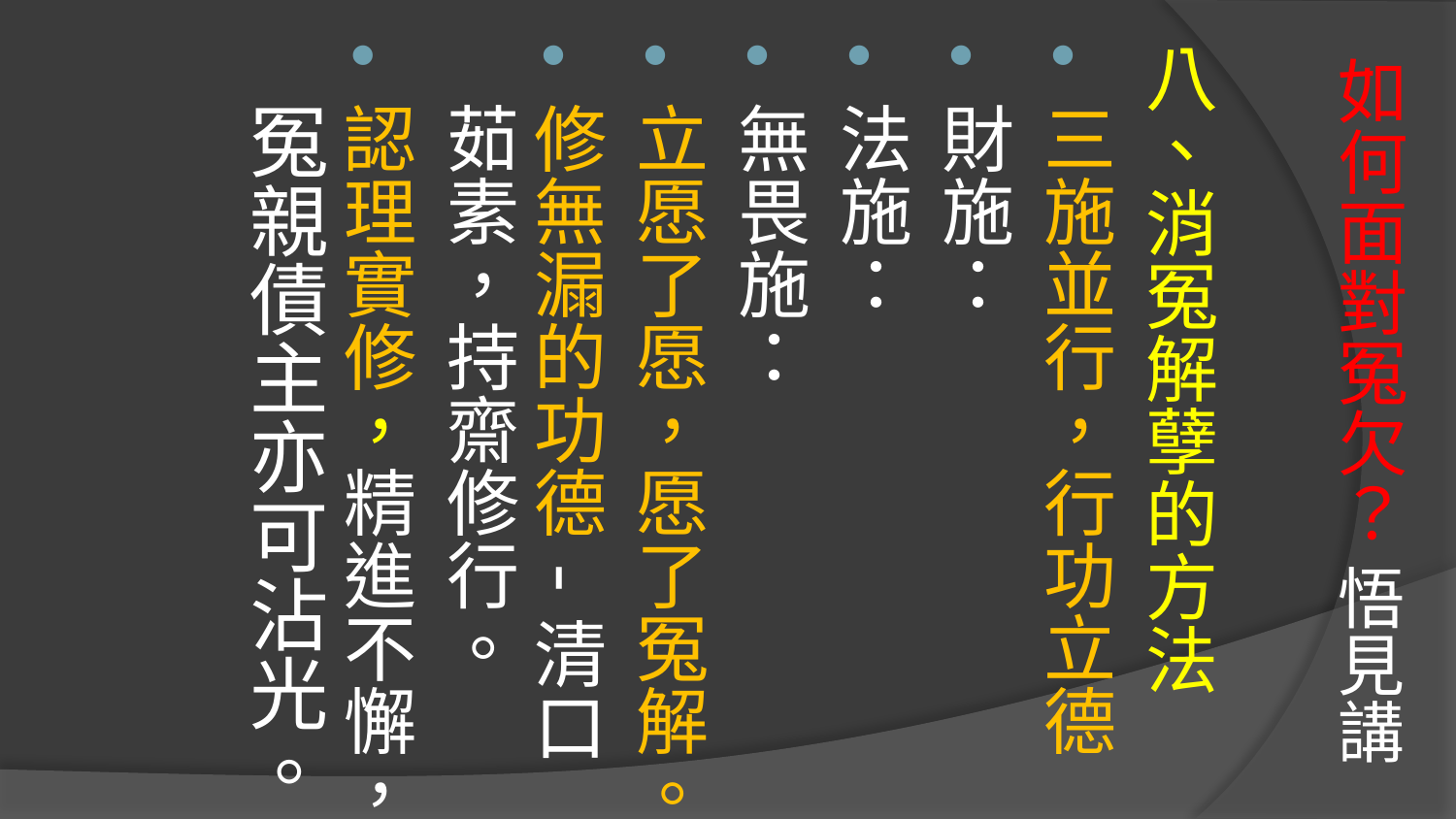

八、消冤解孽的方法
三施並行，行功立德
財施：
法施：
無畏施：
立愿了愿，愿了冤解。
修無漏的功德-清口茹素，持齋修行。
認理實修，精進不懈，冤親債主亦可沾光。

# 如何面對冤欠？ 悟見講